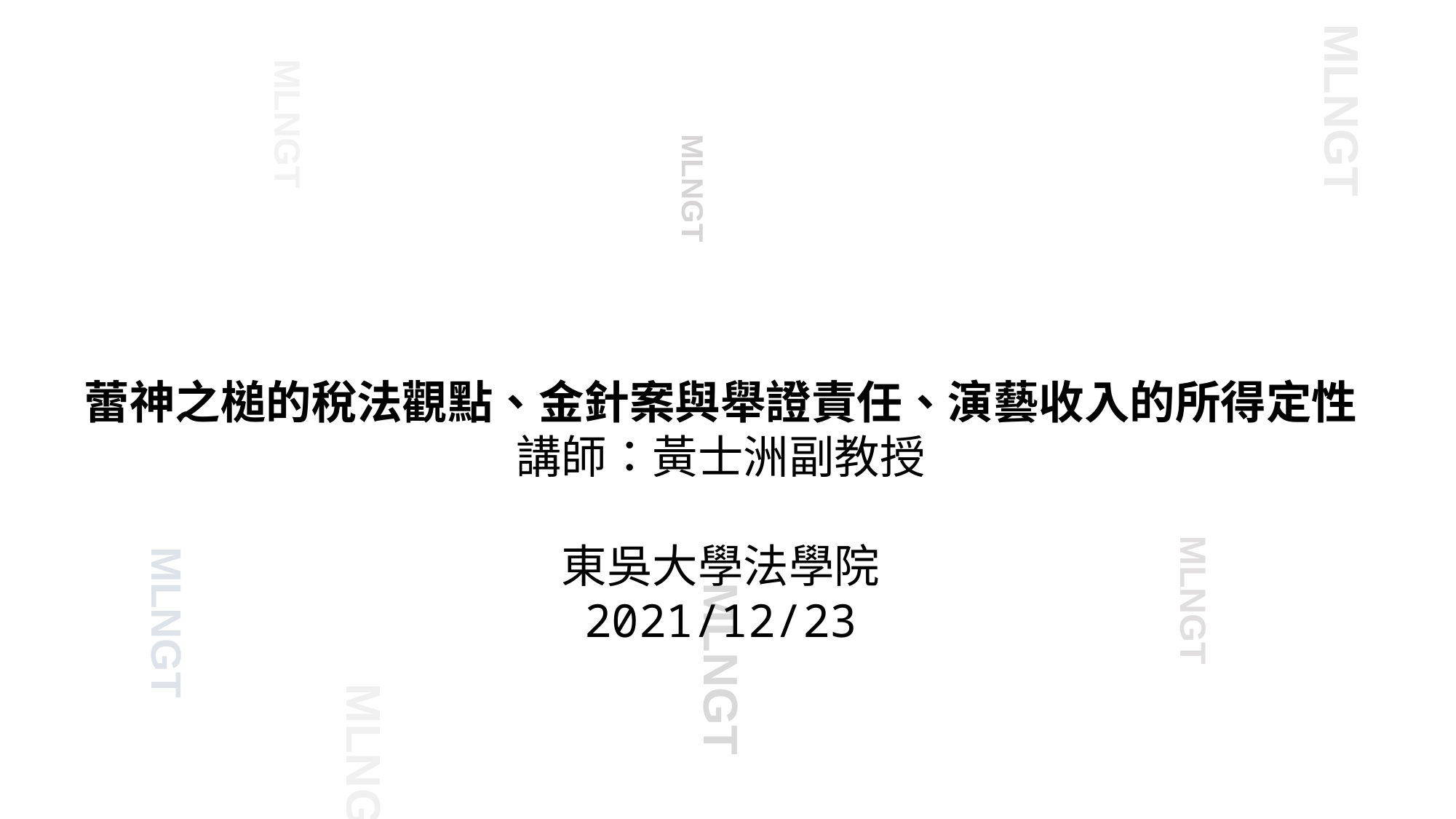

MLNGT
MLNGT
MLNGT
蕾神之槌的稅法觀點、金針案與舉證責任、演藝收入的所得定性
講師：黃士洲副教授

東吳大學法學院
2021/12/23
MLNGT
MLNGT
MLNGT
MLNGT